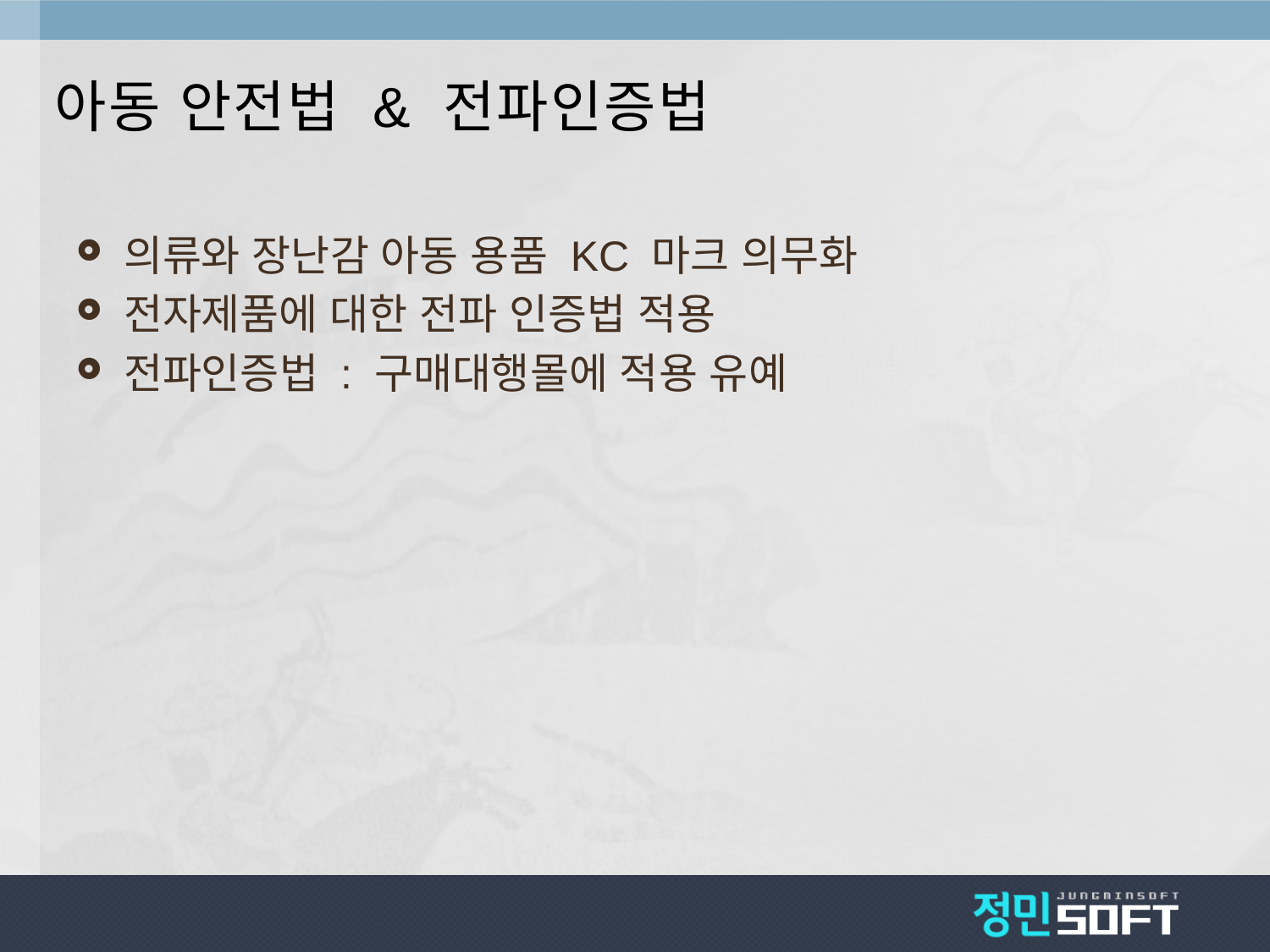

# 아동 안전법 & 전파인증법
의류와 장난감 아동 용품 KC 마크 의무화
전자제품에 대한 전파 인증법 적용
전파인증법 : 구매대행몰에 적용 유예